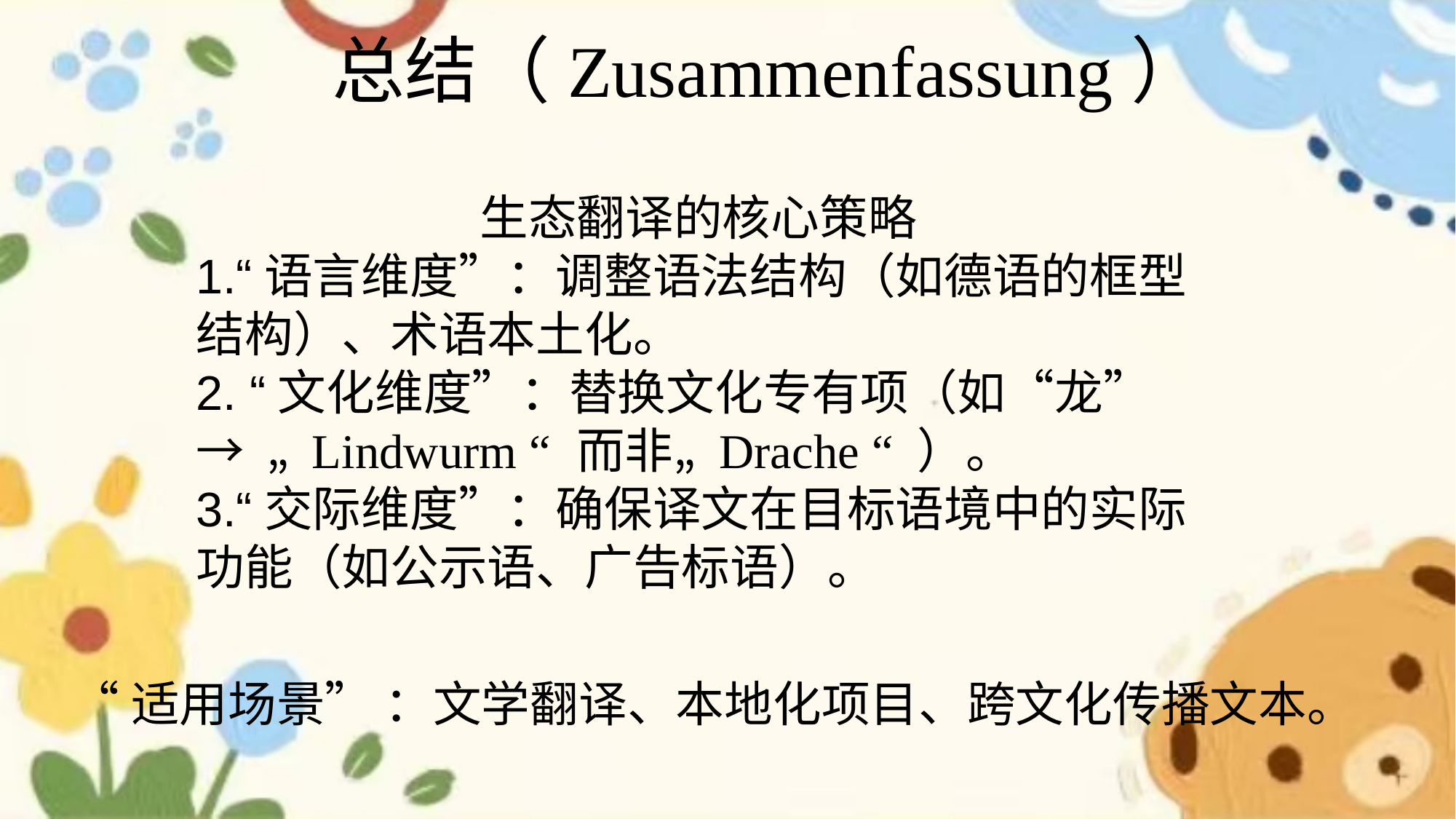

总结（Zusammenfassung）
生态翻译的核心策略
1.“语言维度”：调整语法结构（如德语的框型结构）、术语本土化。
2. “文化维度”：替换文化专有项（如“龙” →  „ Lindwurm “ 而非„ Drache “ ）。
3.“交际维度”：确保译文在目标语境中的实际功能（如公示语、广告标语）。
“适用场景” ：文学翻译、本地化项目、跨文化传播文本。